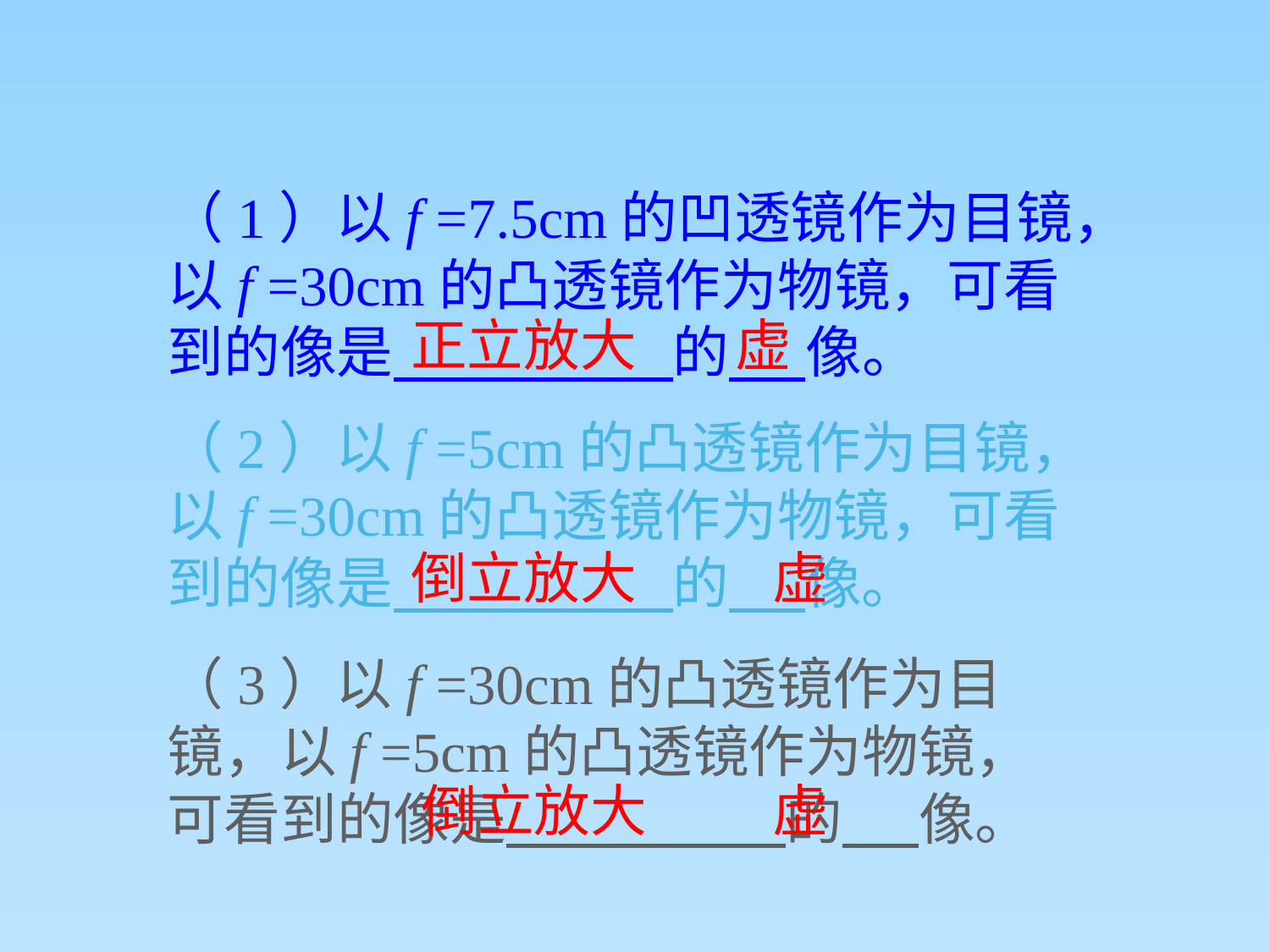

（1）以f =7.5cm的凹透镜作为目镜，以f =30cm的凸透镜作为物镜，可看到的像是                      的      像。
正立放大
虚
（2）以f =5cm的凸透镜作为目镜，以f =30cm的凸透镜作为物镜，可看到的像是                      的      像。
倒立放大
虚
（3）以f =30cm的凸透镜作为目镜，以f =5cm的凸透镜作为物镜，可看到的像是                      的      像。
倒立放大
虚